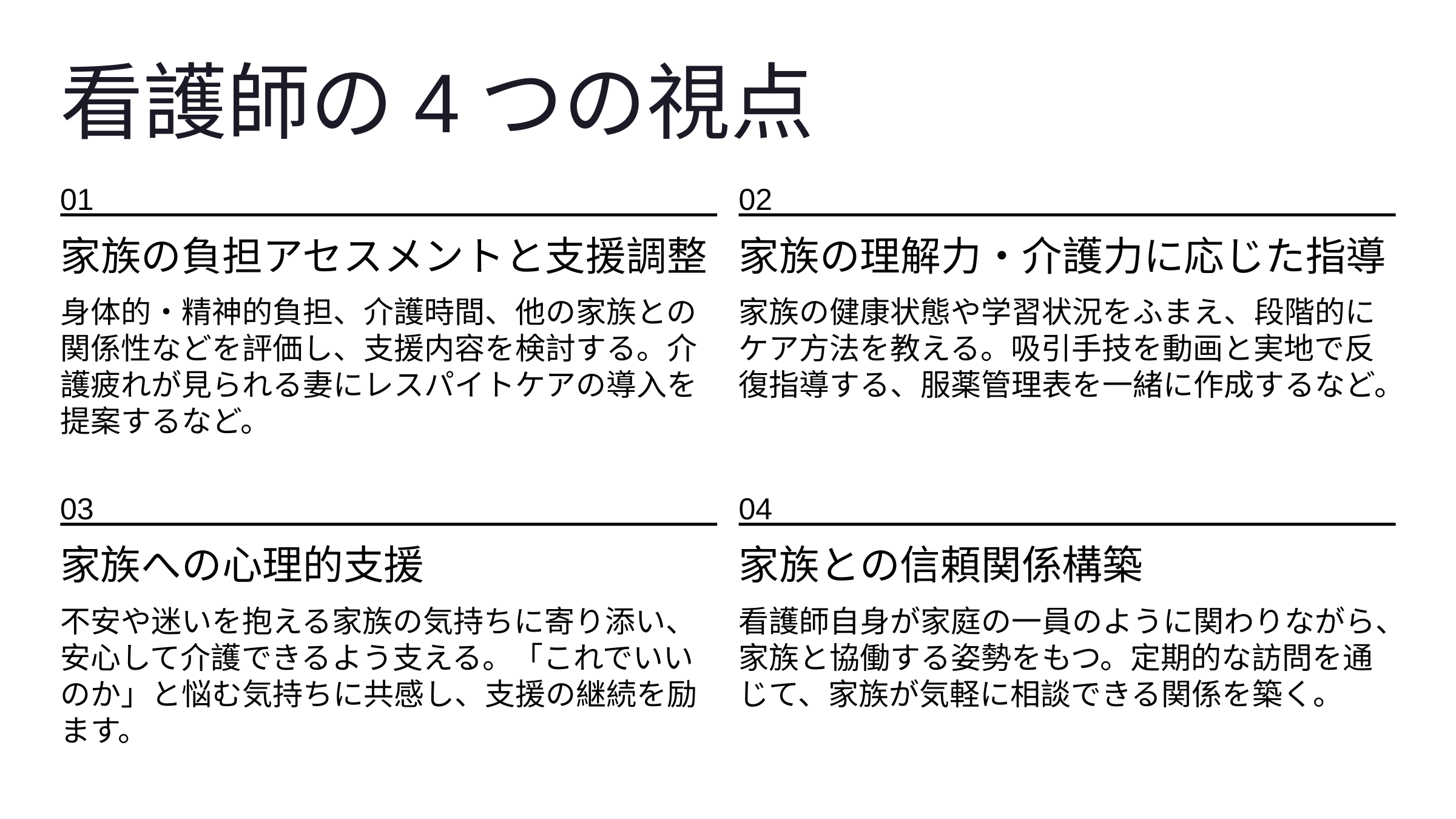

看護師の4つの視点
01
02

家族の負担アセスメントと支援調整
家族の理解力・介護力に応じた指導
身体的・精神的負担、介護時間、他の家族との関係性などを評価し、支援内容を検討する。介護疲れが見られる妻にレスパイトケアの導入を提案するなど。
家族の健康状態や学習状況をふまえ、段階的にケア方法を教える。吸引手技を動画と実地で反復指導する、服薬管理表を一緒に作成するなど。
03
04

家族への心理的支援
家族との信頼関係構築
不安や迷いを抱える家族の気持ちに寄り添い、安心して介護できるよう支える。「これでいいのか」と悩む気持ちに共感し、支援の継続を励ます。
看護師自身が家庭の一員のように関わりながら、家族と協働する姿勢をもつ。定期的な訪問を通じて、家族が気軽に相談できる関係を築く。